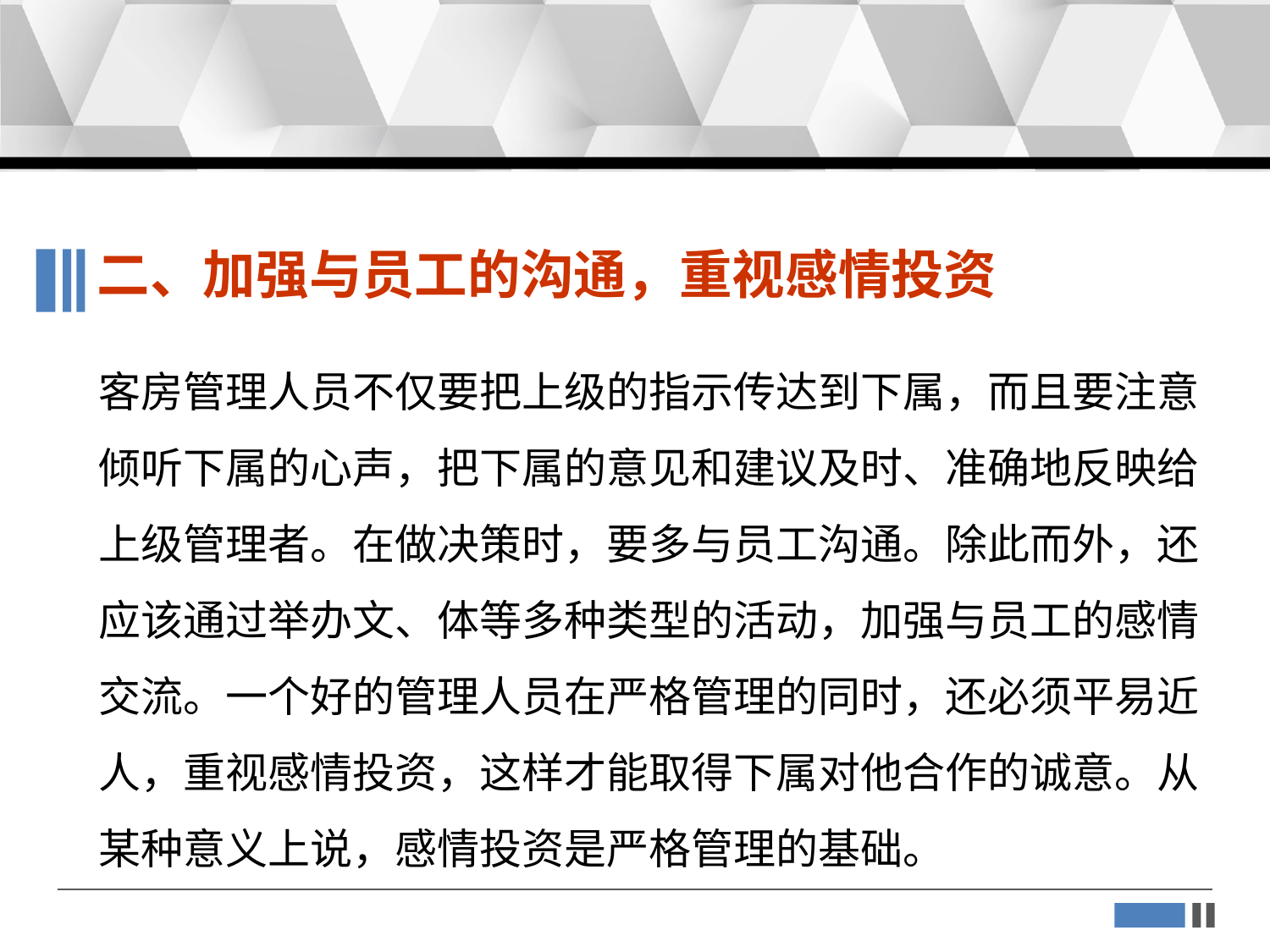

二、加强与员工的沟通，重视感情投资

客房管理人员不仅要把上级的指示传达到下属，而且要注意倾听下属的心声，把下属的意见和建议及时、准确地反映给上级管理者。在做决策时，要多与员工沟通。除此而外，还应该通过举办文、体等多种类型的活动，加强与员工的感情交流。一个好的管理人员在严格管理的同时，还必须平易近人，重视感情投资，这样才能取得下属对他合作的诚意。从某种意义上说，感情投资是严格管理的基础。